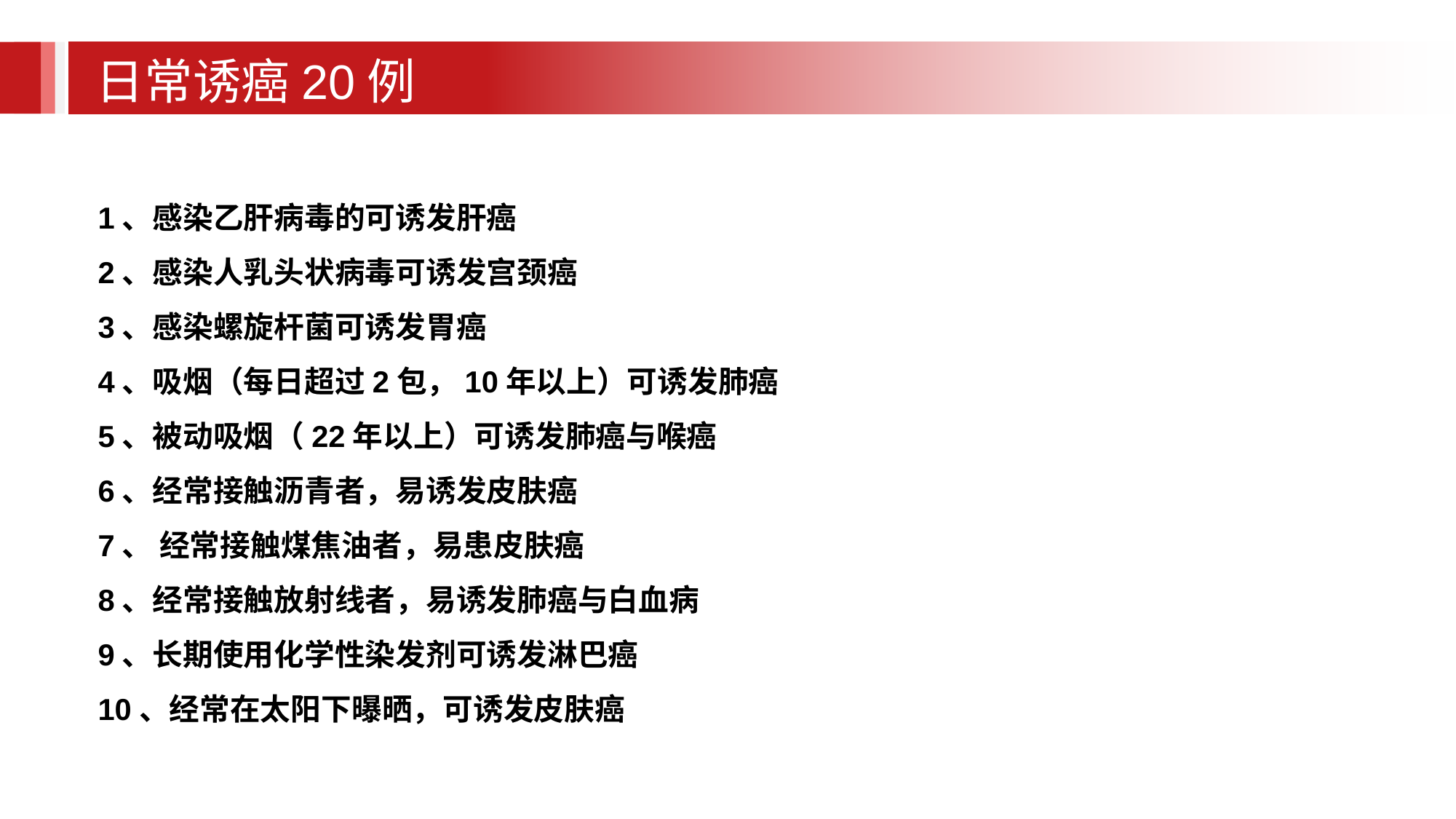

日常诱癌20例
 1、感染乙肝病毒的可诱发肝癌
 2、感染人乳头状病毒可诱发宫颈癌
 3、感染螺旋杆菌可诱发胃癌
 4、吸烟（每日超过2包，10年以上）可诱发肺癌
 5、被动吸烟（22年以上）可诱发肺癌与喉癌
 6、经常接触沥青者，易诱发皮肤癌
 7、 经常接触煤焦油者，易患皮肤癌
 8、经常接触放射线者，易诱发肺癌与白血病
 9、长期使用化学性染发剂可诱发淋巴癌
 10、经常在太阳下曝晒，可诱发皮肤癌